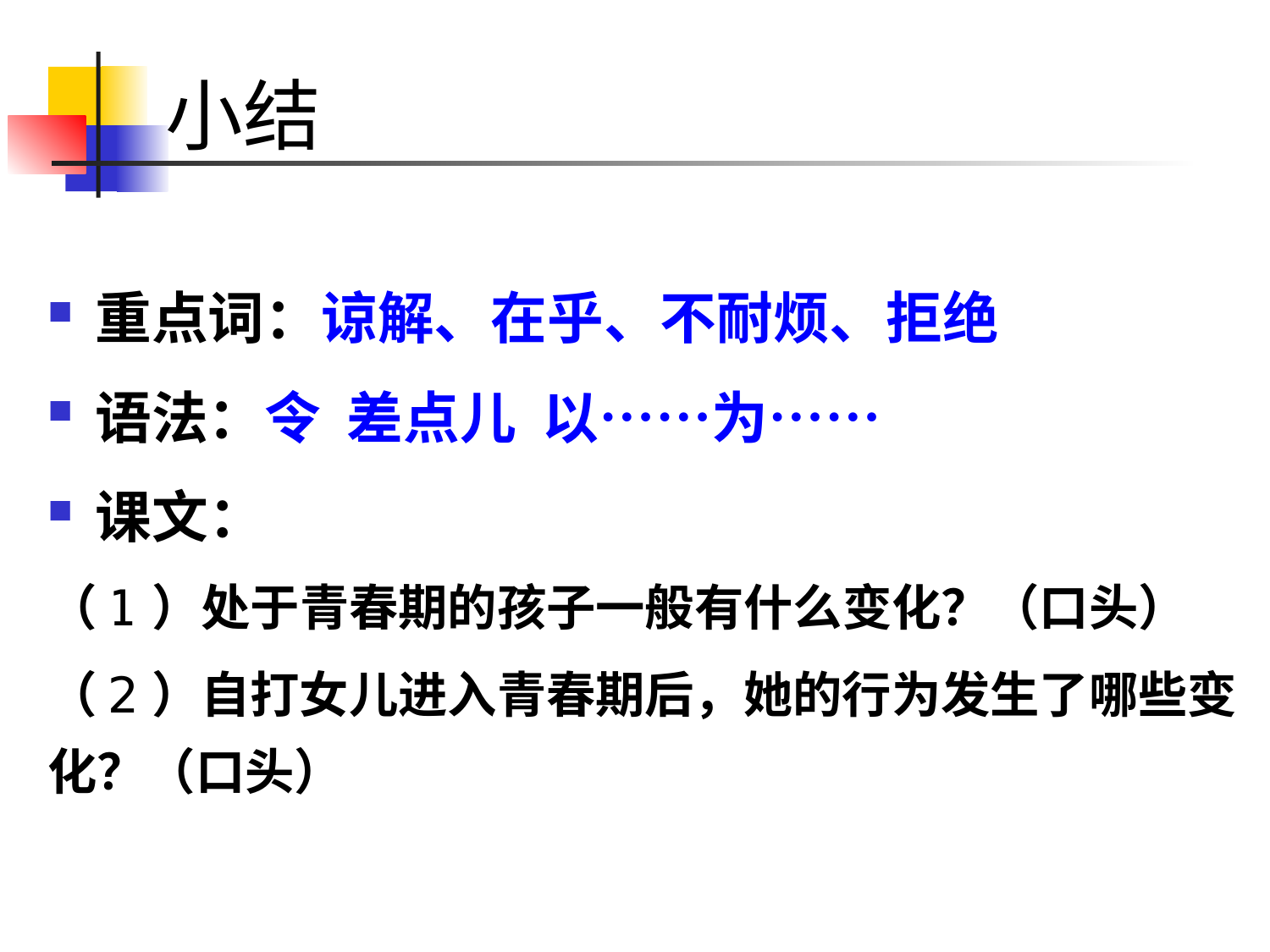

# 小结
重点词：谅解、在乎、不耐烦、拒绝
语法：令  差点儿  以……为……
课文：
（1）处于青春期的孩子一般有什么变化？（口头）
（2）自打女儿进入青春期后，她的行为发生了哪些变化？（口头）